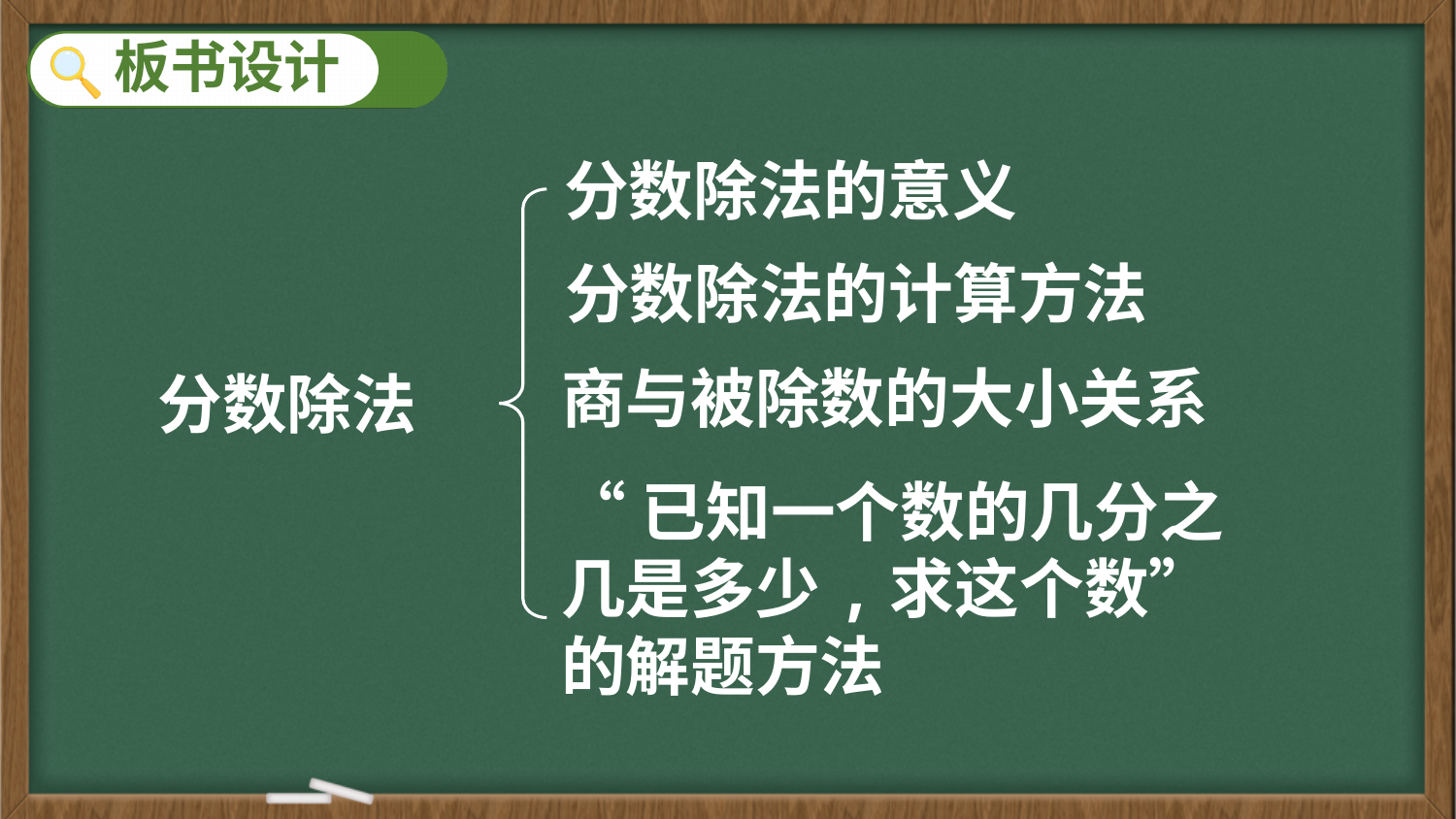

分数除法的意义

分数除法的计算方法
商与被除数的大小关系
分数除法
“已知一个数的几分之几是多少,求这个数”的解题方法